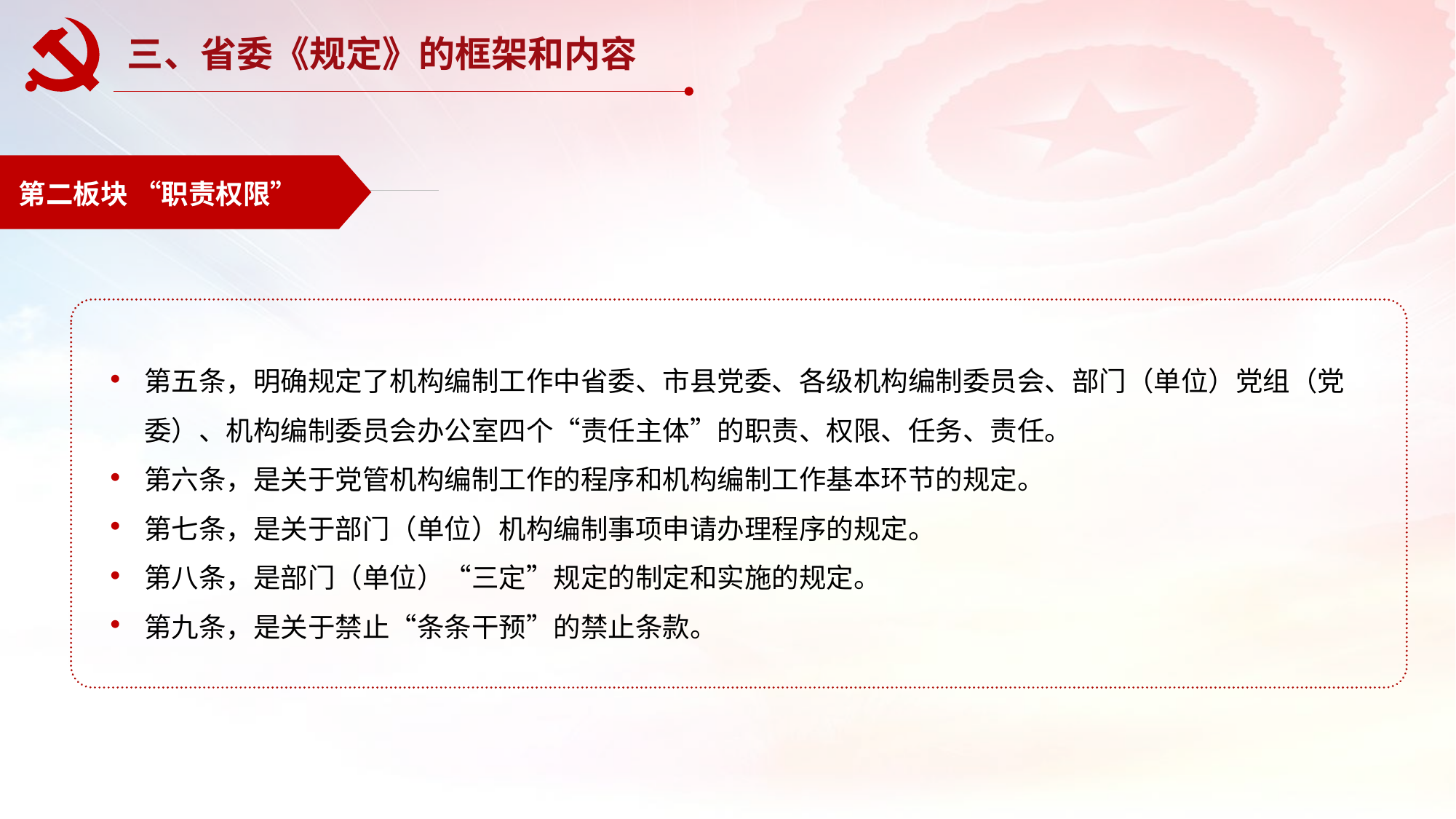

三、省委《规定》的框架和内容

第二板块 “职责权限”

第五条，明确规定了机构编制工作中省委、市县党委、各级机构编制委员会、部门（单位）党组（党委）、机构编制委员会办公室四个“责任主体”的职责、权限、任务、责任。
第六条，是关于党管机构编制工作的程序和机构编制工作基本环节的规定。
第七条，是关于部门（单位）机构编制事项申请办理程序的规定。
第八条，是部门（单位）“三定”规定的制定和实施的规定。
第九条，是关于禁止“条条干预”的禁止条款。